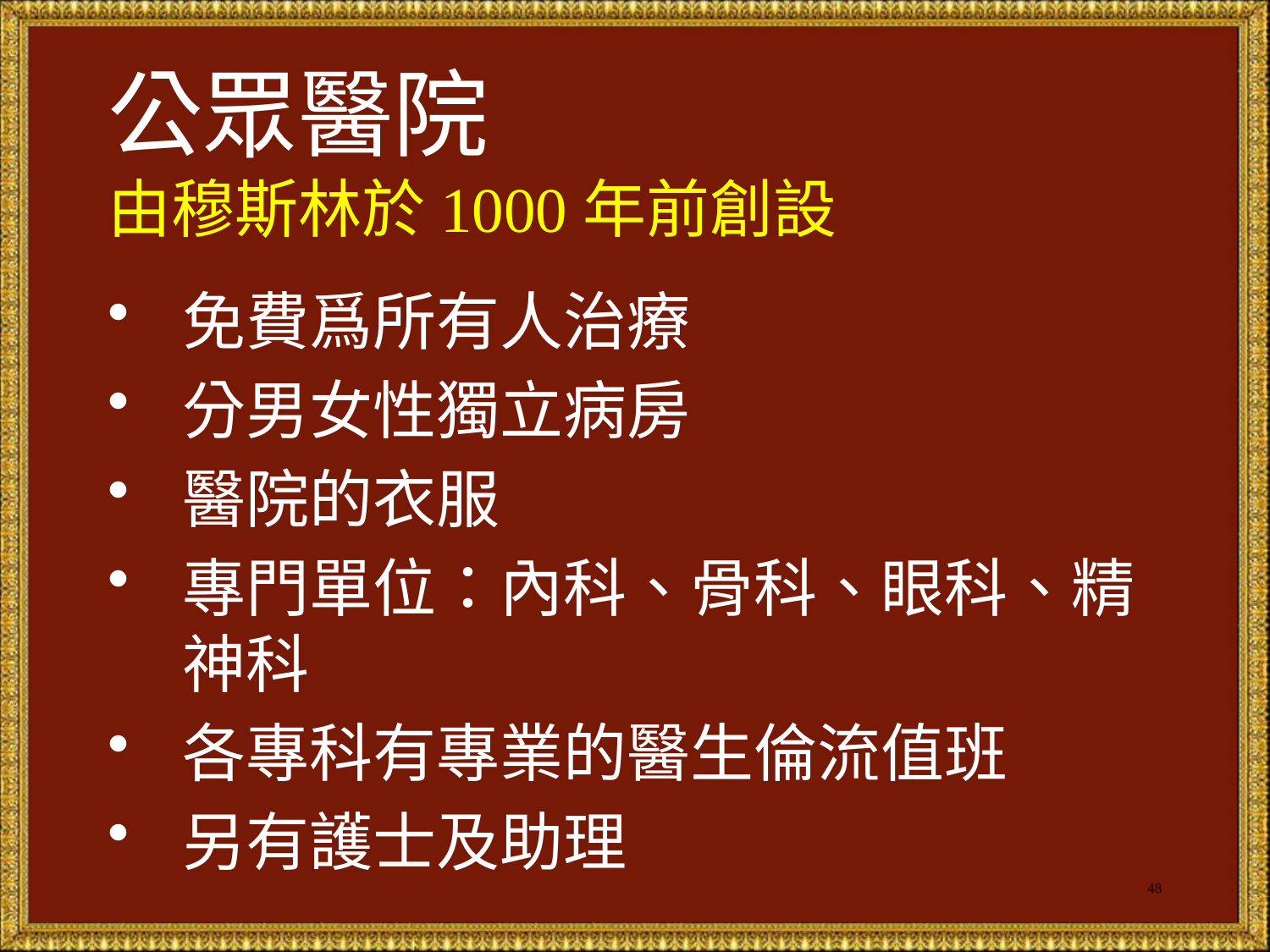

# 公眾醫院 由穆斯林於1000年前創設
免費爲所有人治療
分男女性獨立病房
醫院的衣服
專門單位：內科、骨科、眼科、精神科
各專科有專業的醫生倫流值班
另有護士及助理
48